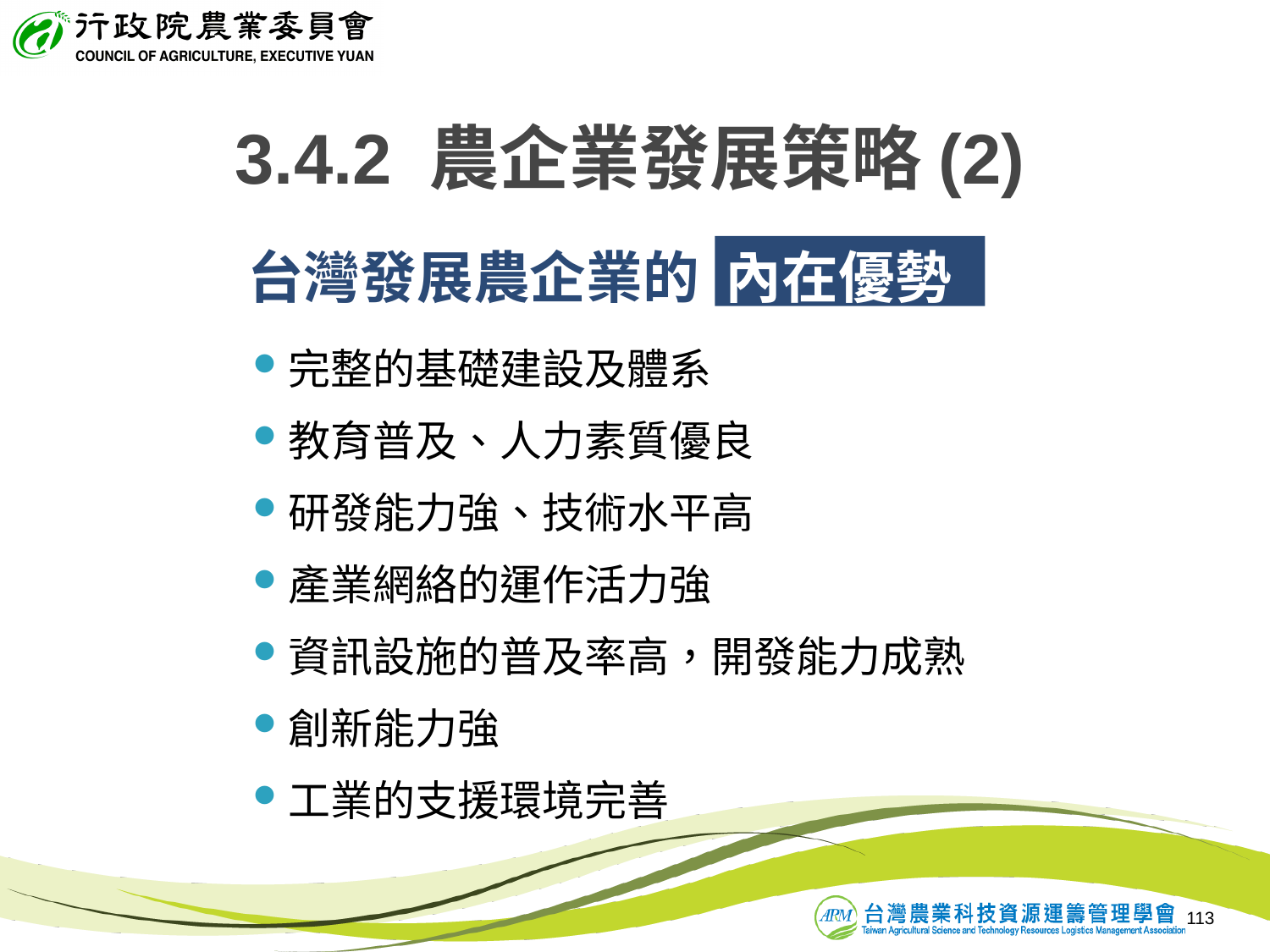

3.4.2 農企業發展策略(2)
# 台灣發展農企業的  內在優勢

完整的基礎建設及體系
教育普及、人力素質優良
研發能力強、技術水平高
產業網絡的運作活力強
資訊設施的普及率高，開發能力成熟
創新能力強
工業的支援環境完善
113